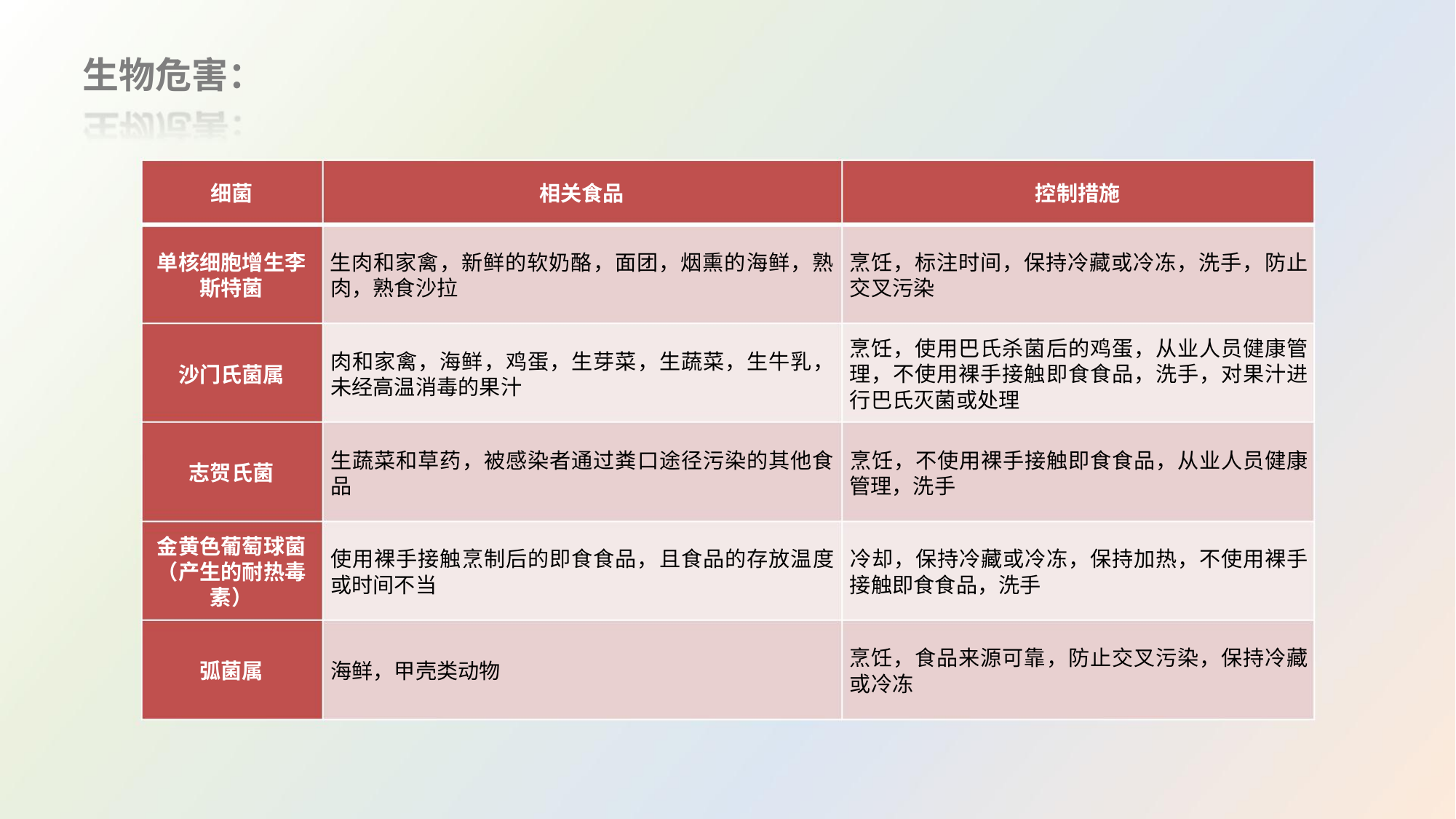

生物危害：
细菌
相关食品
控制措施
单核细胞增生李 生肉和家禽，新鲜的软奶酪，面团，烟熏的海鲜，熟 烹饪，标注时间，保持冷藏或冷冻，洗手，防止
斯特菌
肉，熟食沙拉
交叉污染
烹饪，使用巴氏杀菌后的鸡蛋，从业人员健康管
理，不使用裸手接触即食食品，洗手，对果汁进
行巴氏灭菌或处理
肉和家禽，海鲜，鸡蛋，生芽菜，生蔬菜，生牛乳，
未经高温消毒的果汁
沙门氏菌属
生蔬菜和草药，被感染者通过粪口途径污染的其他食 烹饪，不使用裸手接触即食食品，从业人员健康
品 管理，洗手
志贺氏菌
金黄色葡萄球菌
（产生的耐热毒
素）
使用裸手接触烹制后的即食食品，且食品的存放温度 冷却，保持冷藏或冷冻，保持加热，不使用裸手
或时间不当
接触即食食品，洗手
烹饪，食品来源可靠，防止交叉污染，保持冷藏
或冷冻
弧菌属
海鲜，甲壳类动物